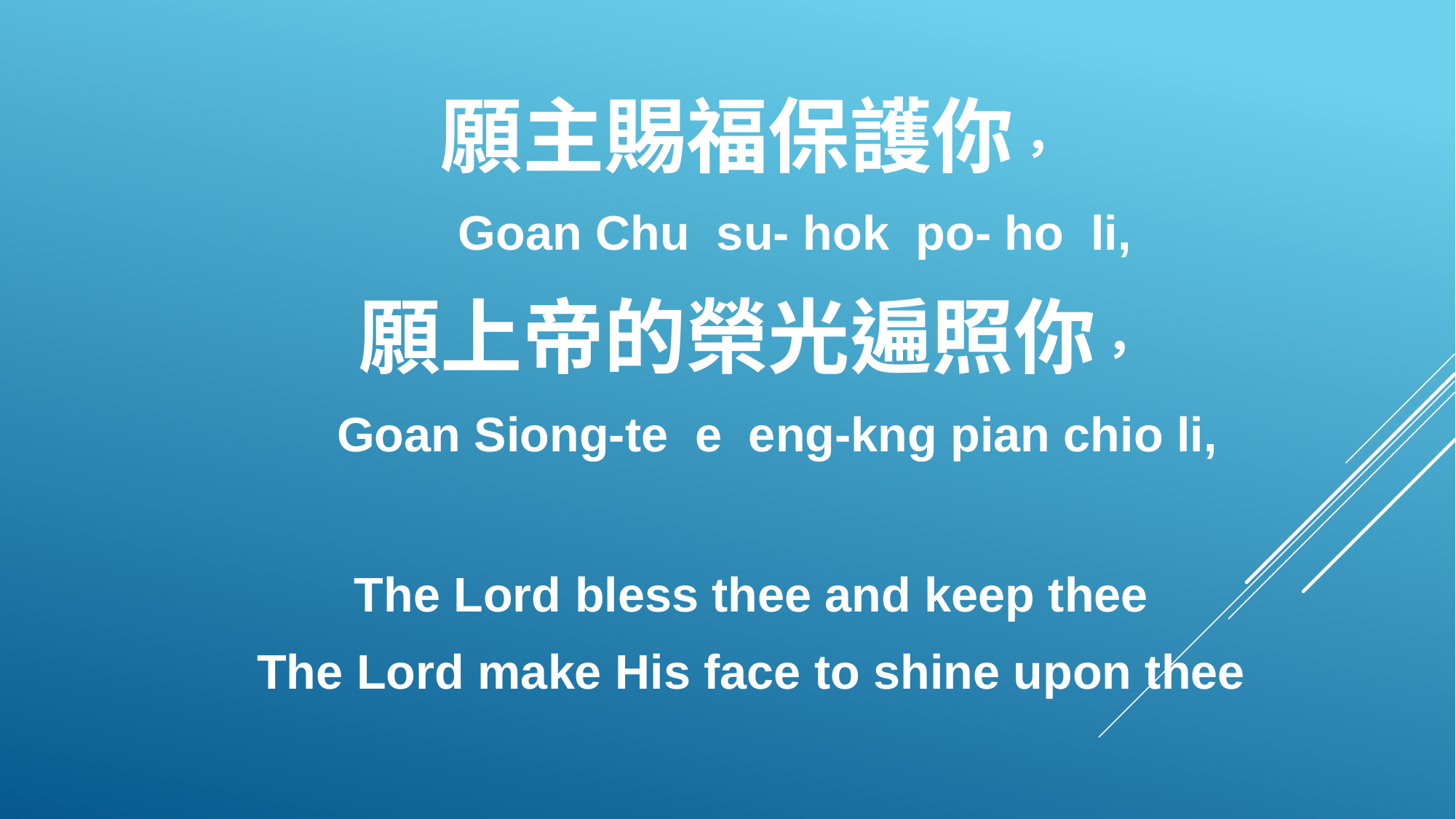

願主賜福保護你，
               Goan Chu  su- hok  po- ho  li,
願上帝的榮光遍照你，
      Goan Siong-te  e  eng-kng pian chio li,

The Lord bless thee and keep thee
The Lord make His face to shine upon thee